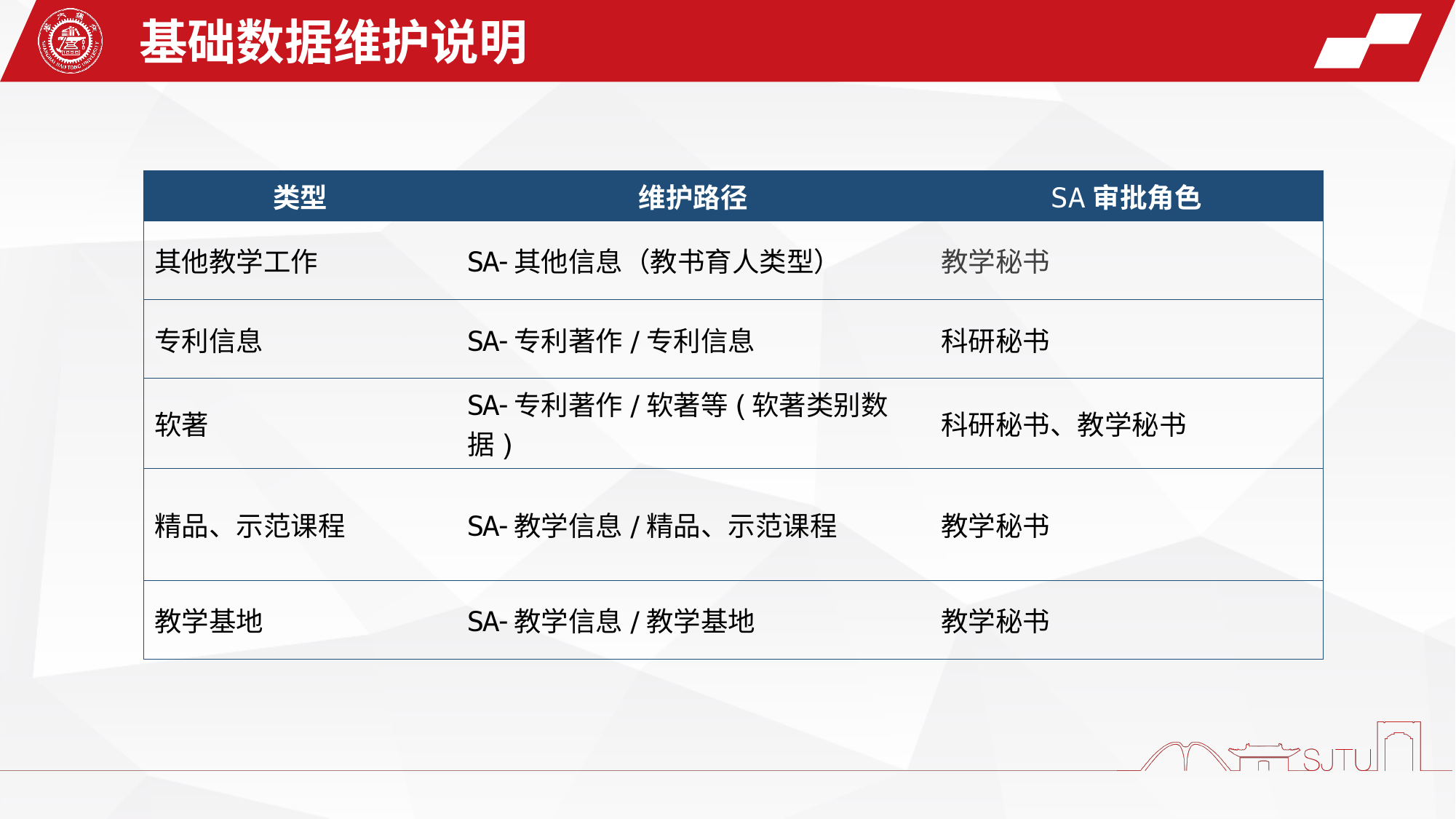

基础数据维护说明
| 类型 | 维护路径 | SA审批角色 |
| --- | --- | --- |
| 其他教学工作 | SA-其他信息（教书育人类型） | 教学秘书 |
| 专利信息 | SA-专利著作/专利信息 | 科研秘书 |
| 软著 | SA-专利著作/软著等(软著类别数据) | 科研秘书、教学秘书 |
| 精品、示范课程 | SA-教学信息/精品、示范课程 | 教学秘书 |
| 教学基地 | SA-教学信息/教学基地 | 教学秘书 |